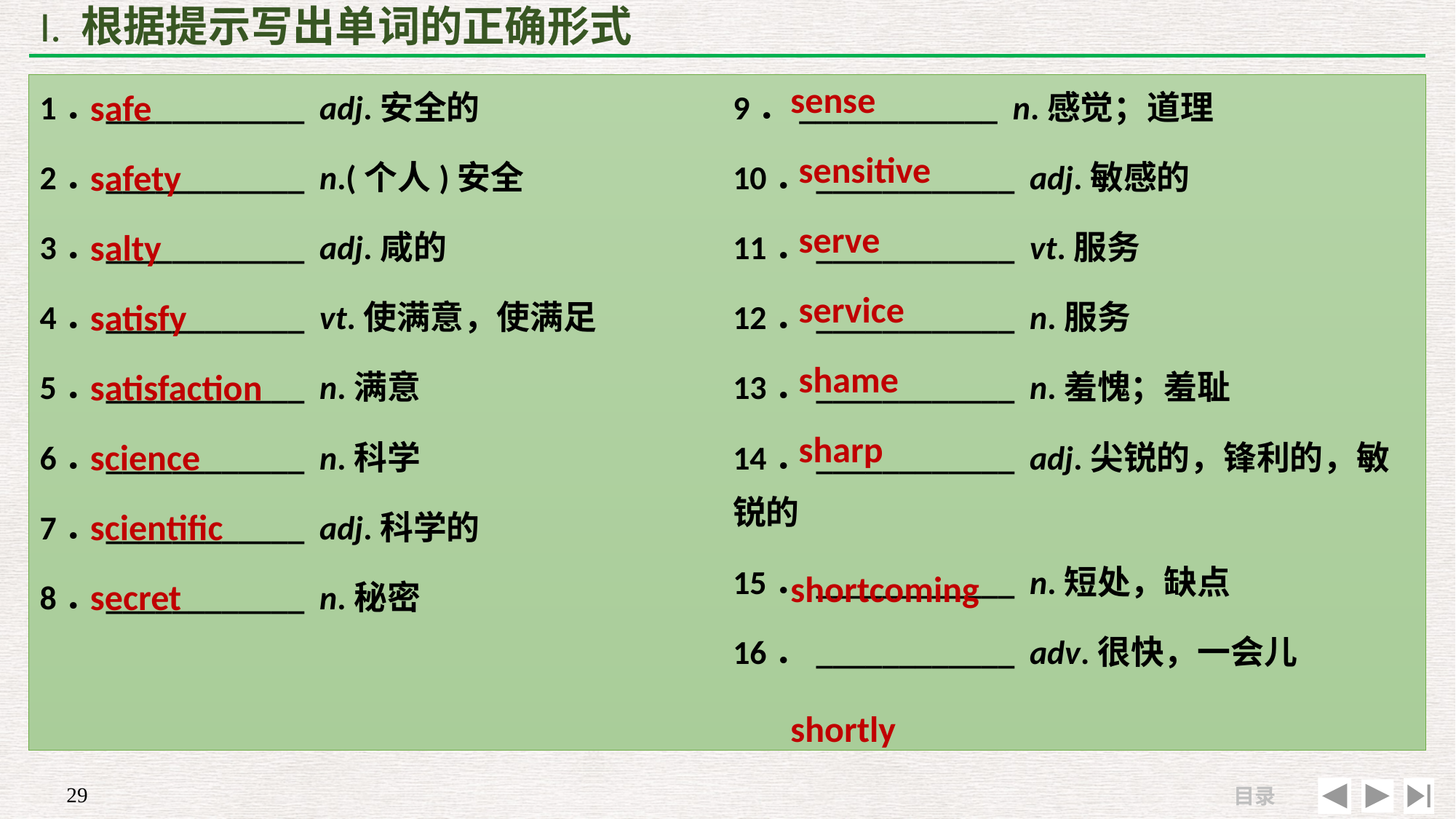

# I. 根据提示写出单词的正确形式
sense
 sensitive
 serve
 service
 shame
 sharp

shortcoming
shortly
safe
safety
salty
satisfy
satisfaction
science
scientific
secret
1．____________  adj.安全的
2．____________  n.(个人)安全
3．____________  adj.咸的
4．____________  vt.使满意，使满足
5．____________  n.满意
6．____________  n.科学
7．____________  adj.科学的
8．____________  n.秘密
9．____________  n.感觉；道理
10．____________  adj.敏感的
11．____________  vt.服务
12．____________  n.服务
13．____________  n.羞愧；羞耻
14．____________  adj.尖锐的，锋利的，敏锐的
15．____________  n.短处，缺点
16．____________  adv.很快，一会儿